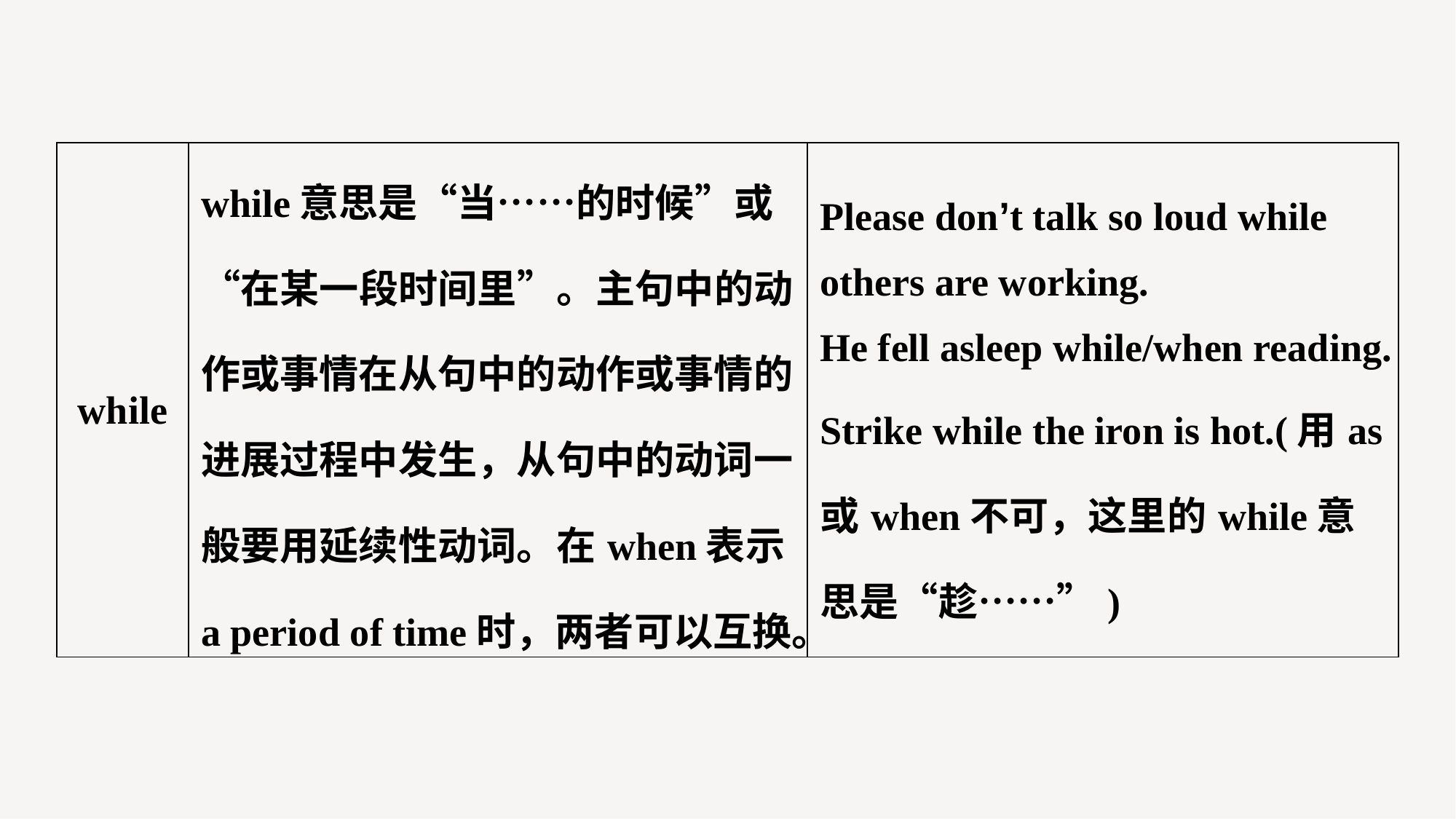

| while | while意思是“当……的时候”或“在某一段时间里”。主句中的动作或事情在从句中的动作或事情的进展过程中发生，从句中的动词一般要用延续性动词。在when表示a period of time时，两者可以互换。 | Please don’t talk so loud while others are working. He fell asleep while/when reading. Strike while the iron is hot.(用as或when不可，这里的while意思是“趁……”) |
| --- | --- | --- |